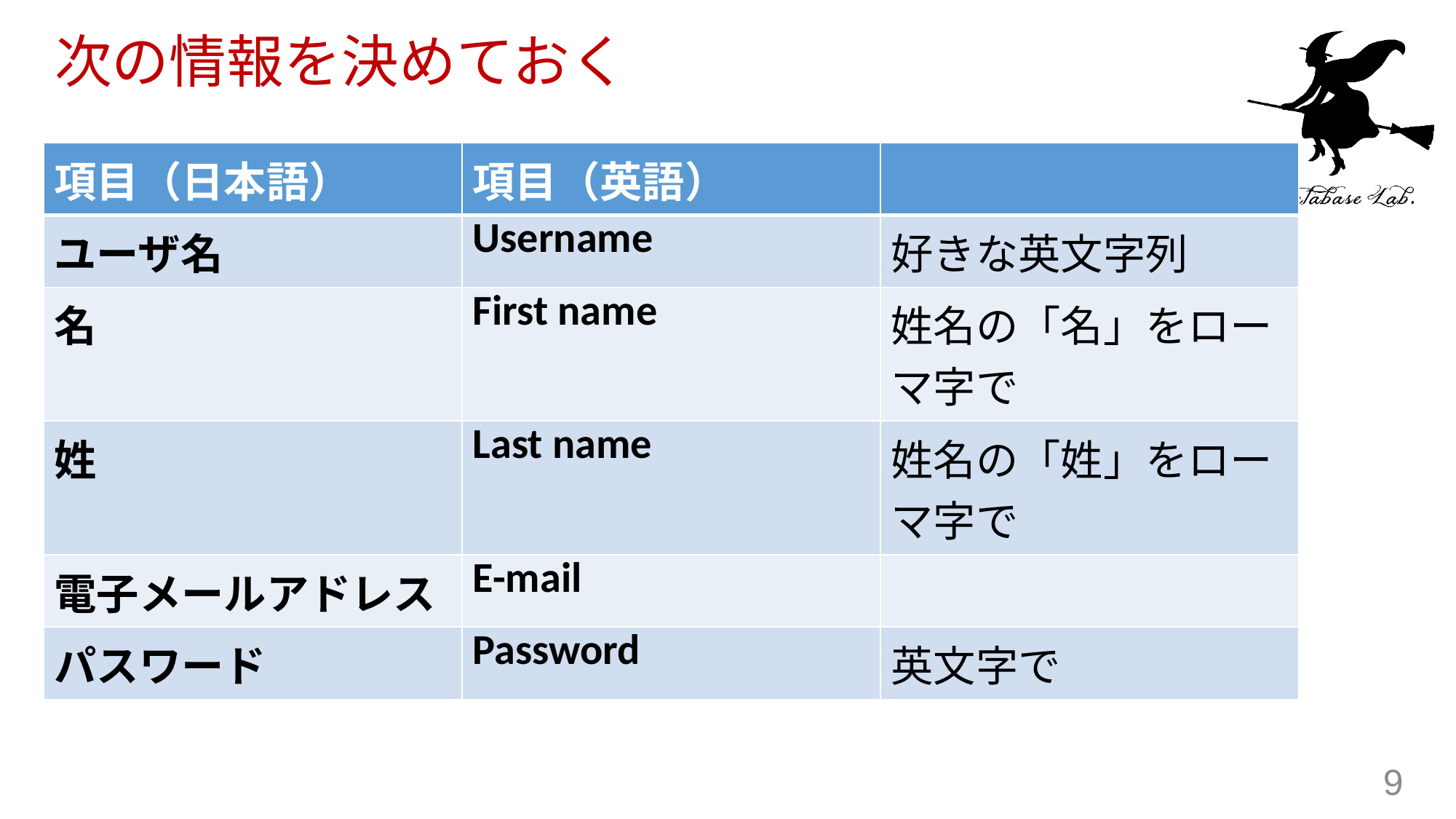

# 次の情報を決めておく
| 項目（日本語） | 項目（英語） |  |
| --- | --- | --- |
| ユーザ名 | Username | 好きな英文字列 |
| 名 | First name | 姓名の「名」をローマ字で |
| 姓 | Last name | 姓名の「姓」をローマ字で |
| 電子メールアドレス | E-mail |  |
| パスワード | Password | 英文字で |
9